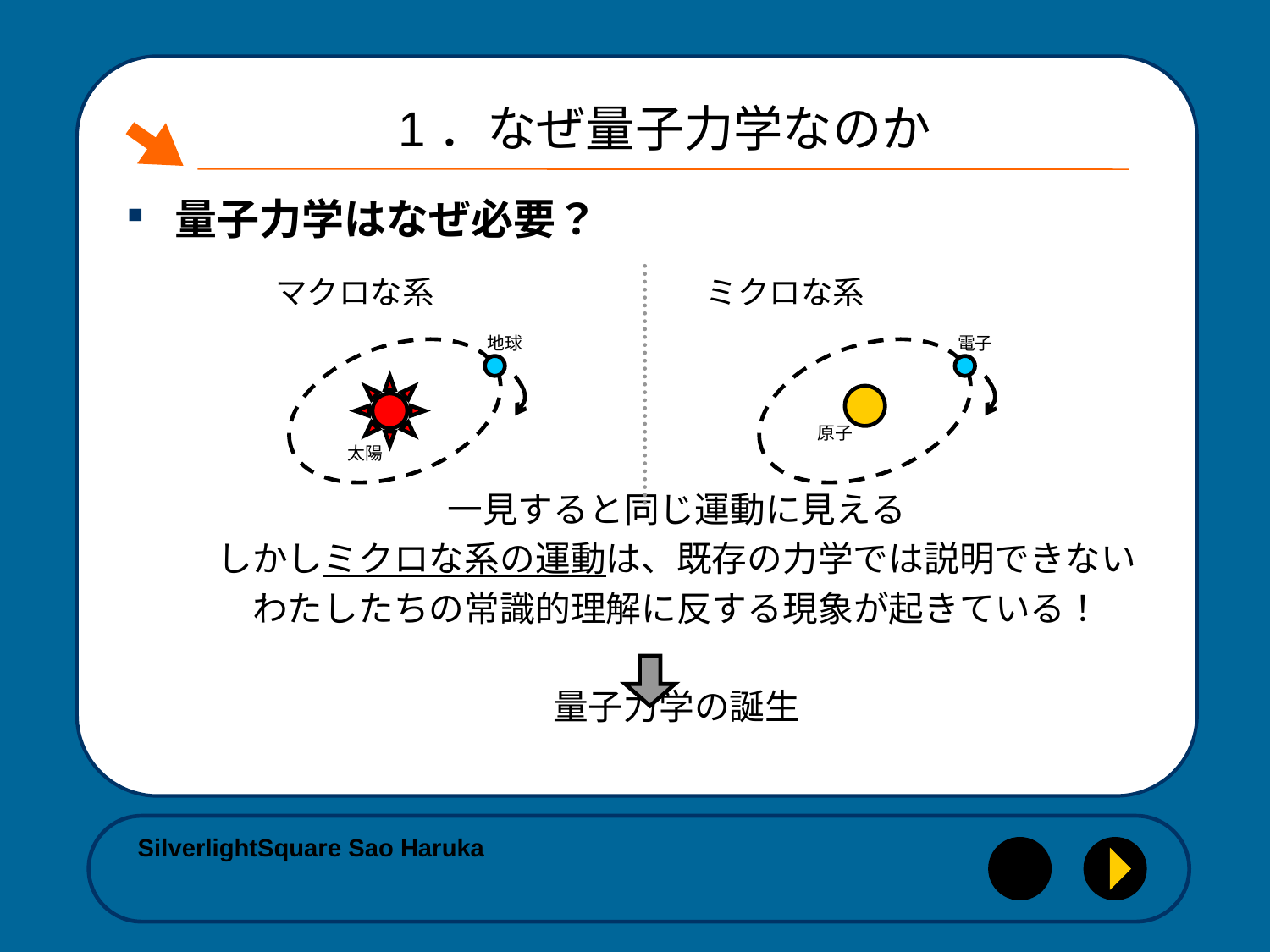

# 1．なぜ量子力学なのか
量子力学はなぜ必要？

一見すると同じ運動に見える
しかしミクロな系の運動は、既存の力学では説明できない
わたしたちの常識的理解に反する現象が起きている！

量子力学の誕生
マクロな系

ミクロな系
地球
電子

原子
太陽

SilverlightSquare Sao Haruka